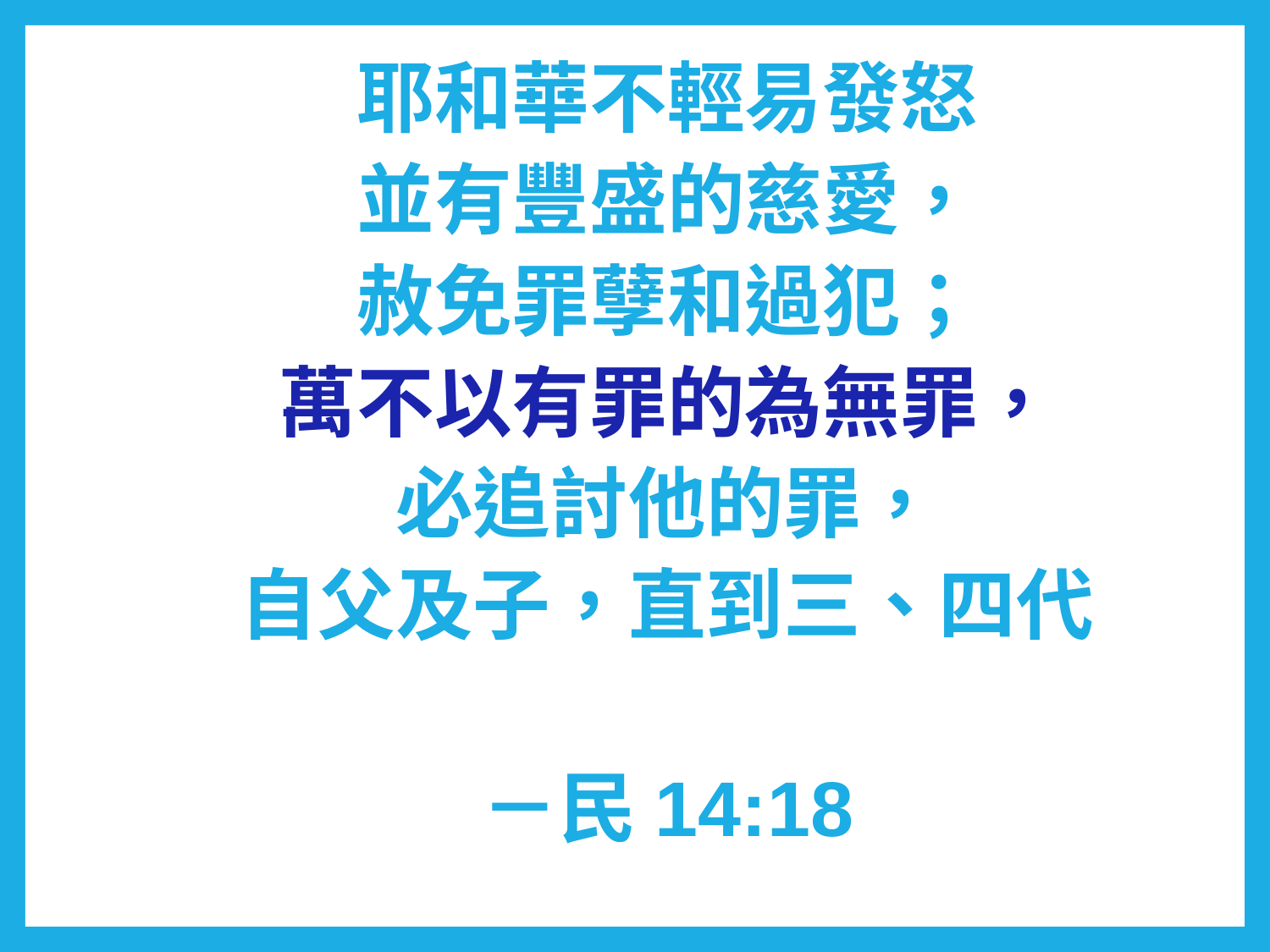

耶和華不輕易發怒
並有豐盛的慈愛，
赦免罪孽和過犯；
萬不以有罪的為無罪，
必追討他的罪，
自父及子，直到三、四代

－民14:18